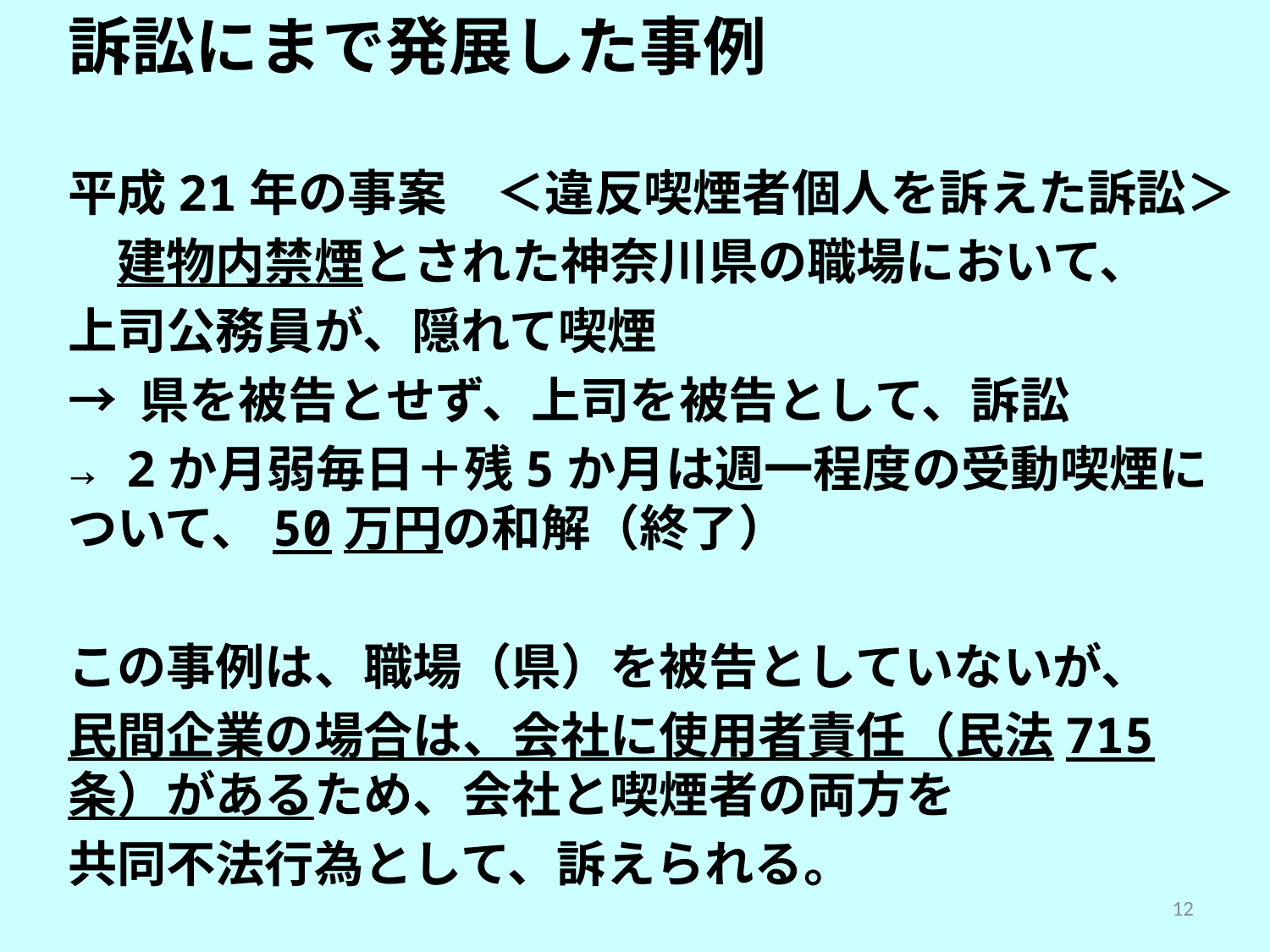

訴訟にまで発展した事例

平成21年の事案　＜違反喫煙者個人を訴えた訴訟＞
　建物内禁煙とされた神奈川県の職場において、
上司公務員が、隠れて喫煙
→ 県を被告とせず、上司を被告として、訴訟
→ 2か月弱毎日＋残5か月は週一程度の受動喫煙について、50万円の和解（終了）

この事例は、職場（県）を被告としていないが、
民間企業の場合は、会社に使用者責任（民法715条）があるため、会社と喫煙者の両方を
共同不法行為として、訴えられる。

12